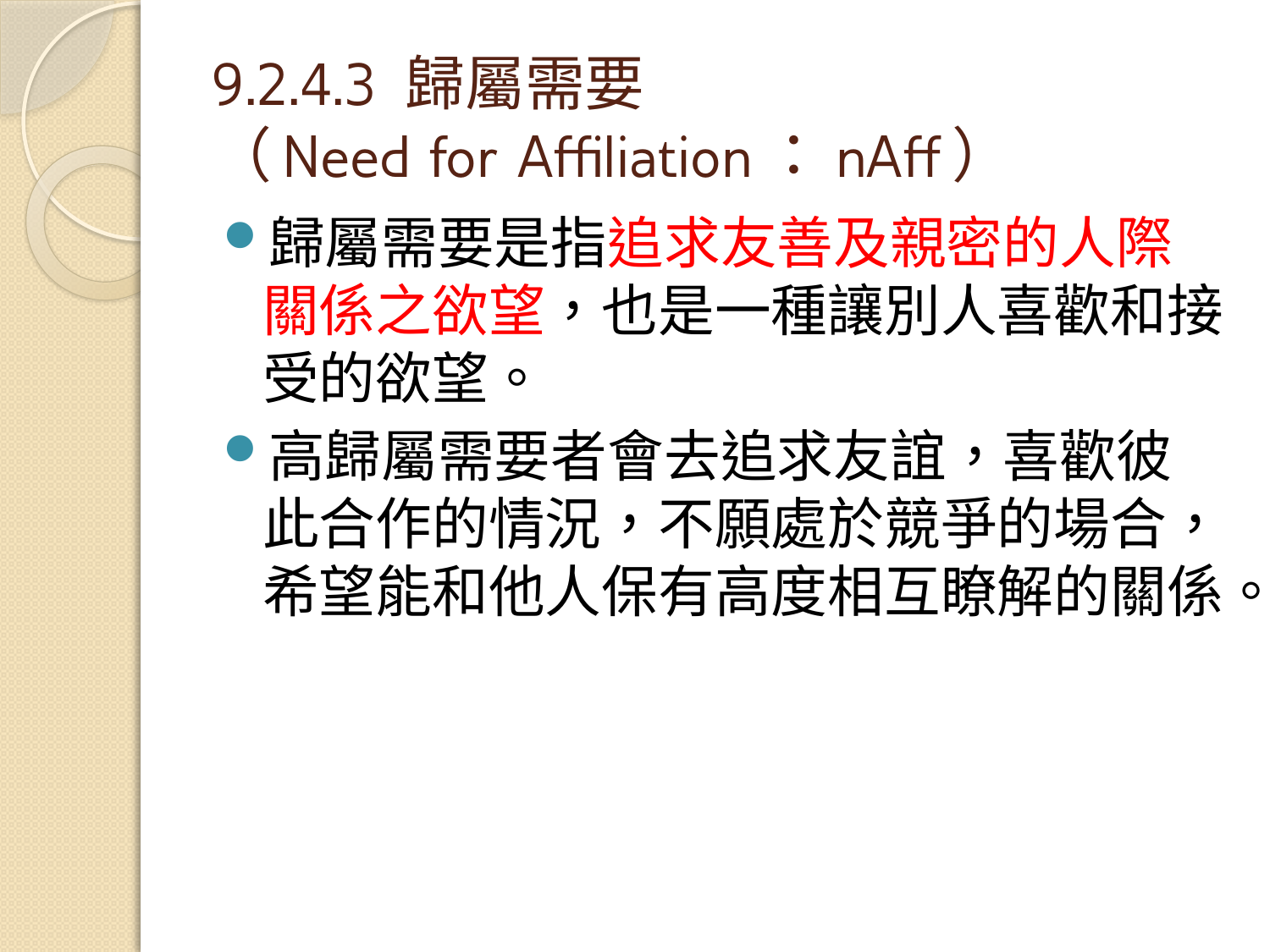

# 9.2.4.3 歸屬需要 （Need for Affiliation：nAff）
歸屬需要是指追求友善及親密的人際關係之欲望，也是一種讓別人喜歡和接受的欲望。
高歸屬需要者會去追求友誼，喜歡彼此合作的情況，不願處於競爭的場合，希望能和他人保有高度相互瞭解的關係。